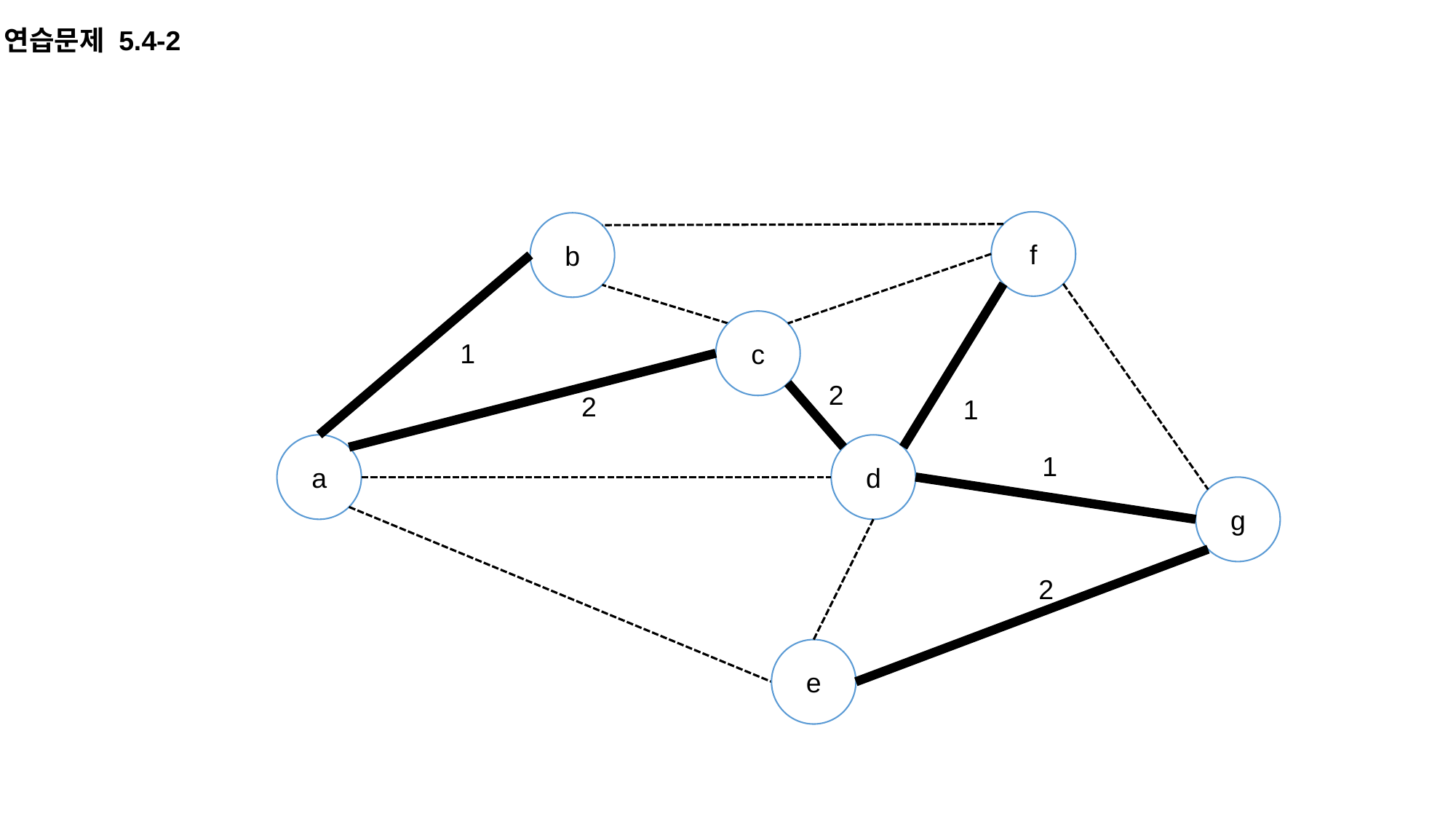

연습문제 5.4-2
f
b
c
1
2
2
1
a
d
1
g
2
e